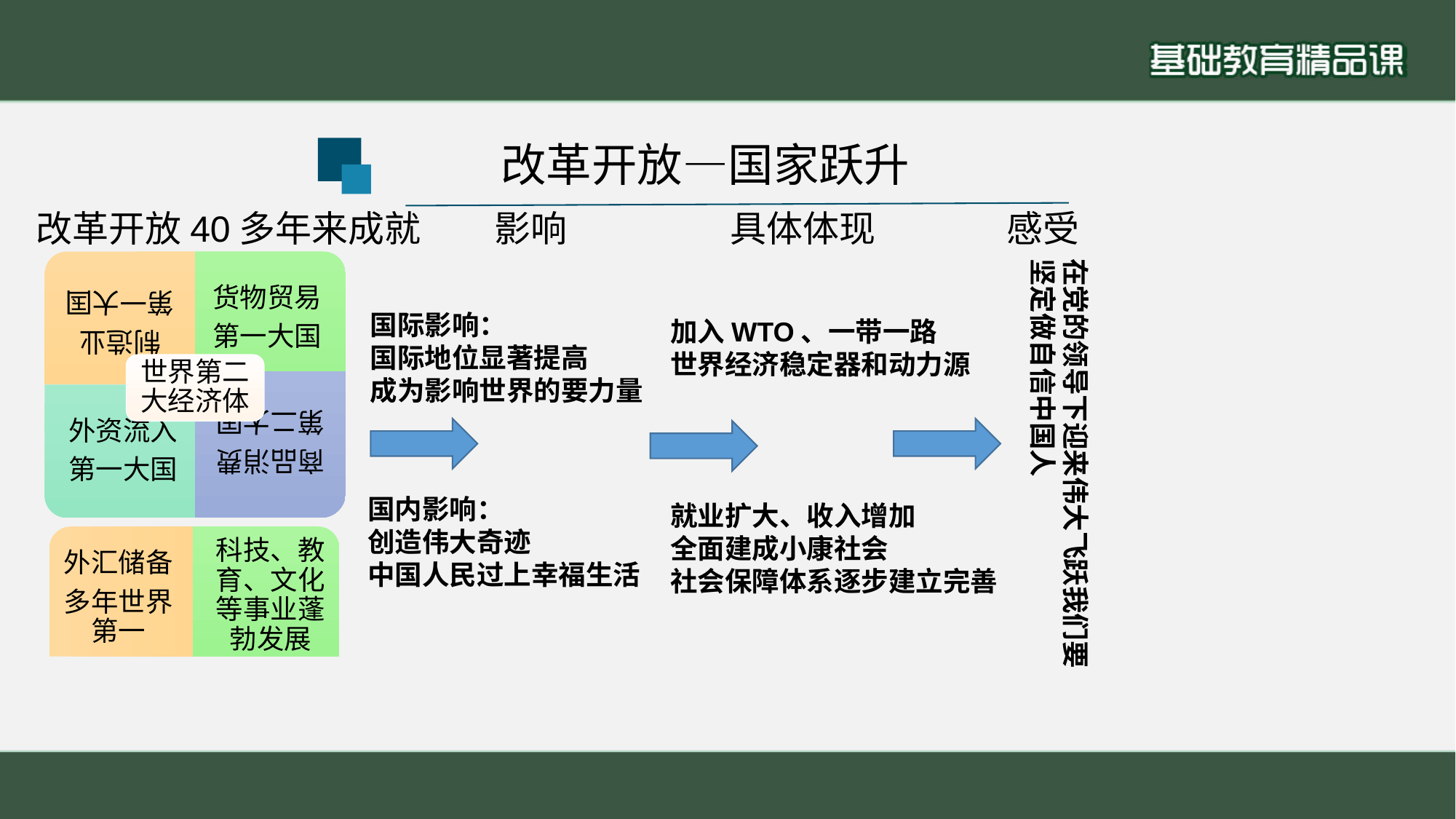

改革开放—国家跃升

  改革开放40多年来成就         影响                    具体体现                感受
在党的领导下迎来伟大飞跃我们要坚定做自信中国人
制造业
第一大国
货物贸易
第一大国
外资流入
第一大国
商品消费
第二大国
世界第二大经济体
国际影响：
国际地位显著提高
成为影响世界的要力量
加入WTO、一带一路
世界经济稳定器和动力源

国内影响：
创造伟大奇迹
中国人民过上幸福生活
就业扩大、收入增加
全面建成小康社会
社会保障体系逐步建立完善

外汇储备
多年世界第一

科技、教育、文化等事业蓬勃发展